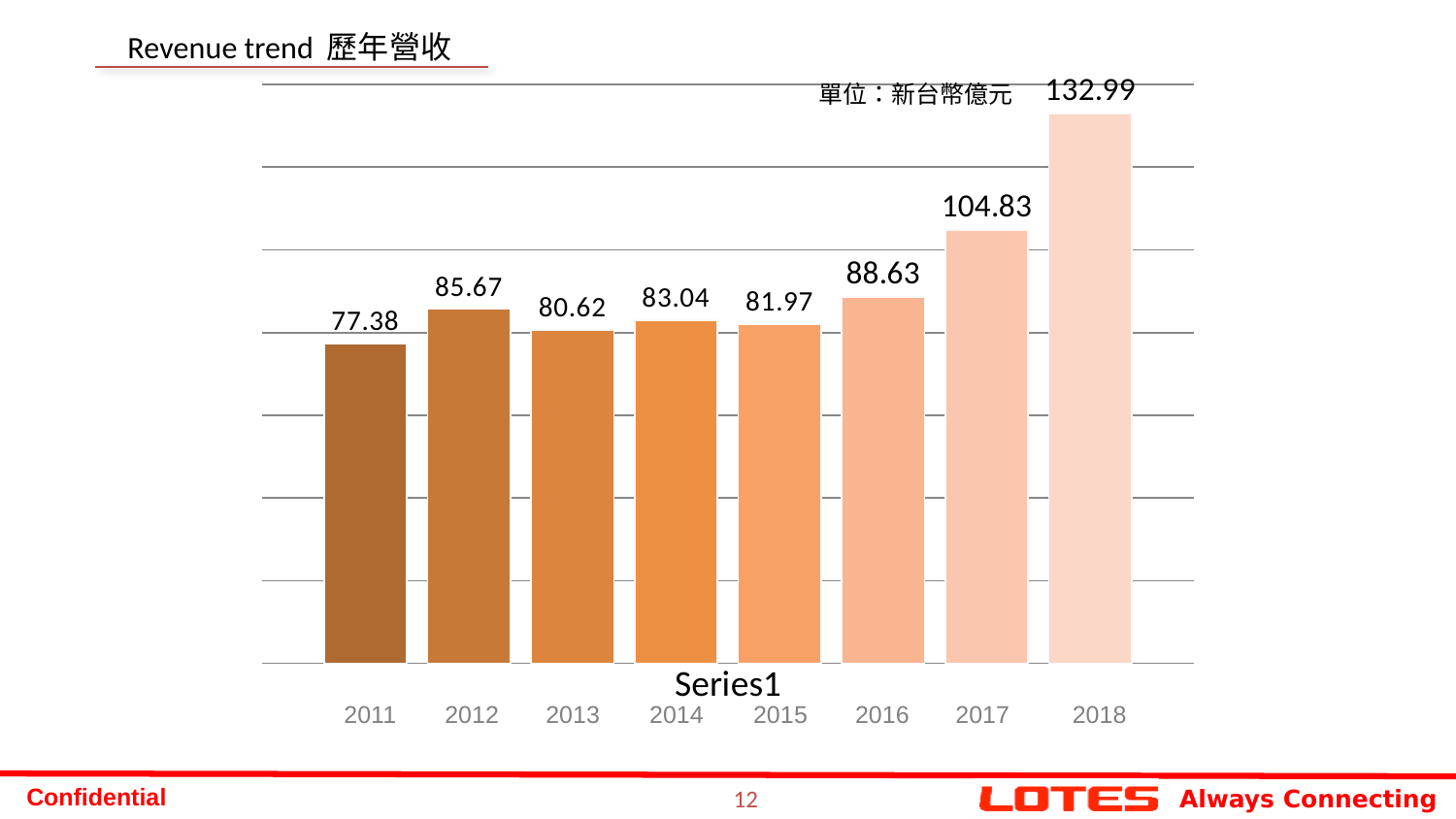

Revenue trend 歷年營收

### Chart

| Category | 2011 | 2012 | 2013 | 2014 | 2015 | 2016 | 2017 | 2018 |
|---|---|---|---|---|---|---|---|---|
|  | 77.38435 | 85.66999999999999 | 80.6196 | 83.03956 | 81.96917 | 88.62576999999997 | 104.82763 | 132.98861000000002 |
單位：新台幣億元
| 2011 | 2012 | 2013 | 2014 | 2015 | 2016 | 2017 | 2018 |
| --- | --- | --- | --- | --- | --- | --- | --- |
12